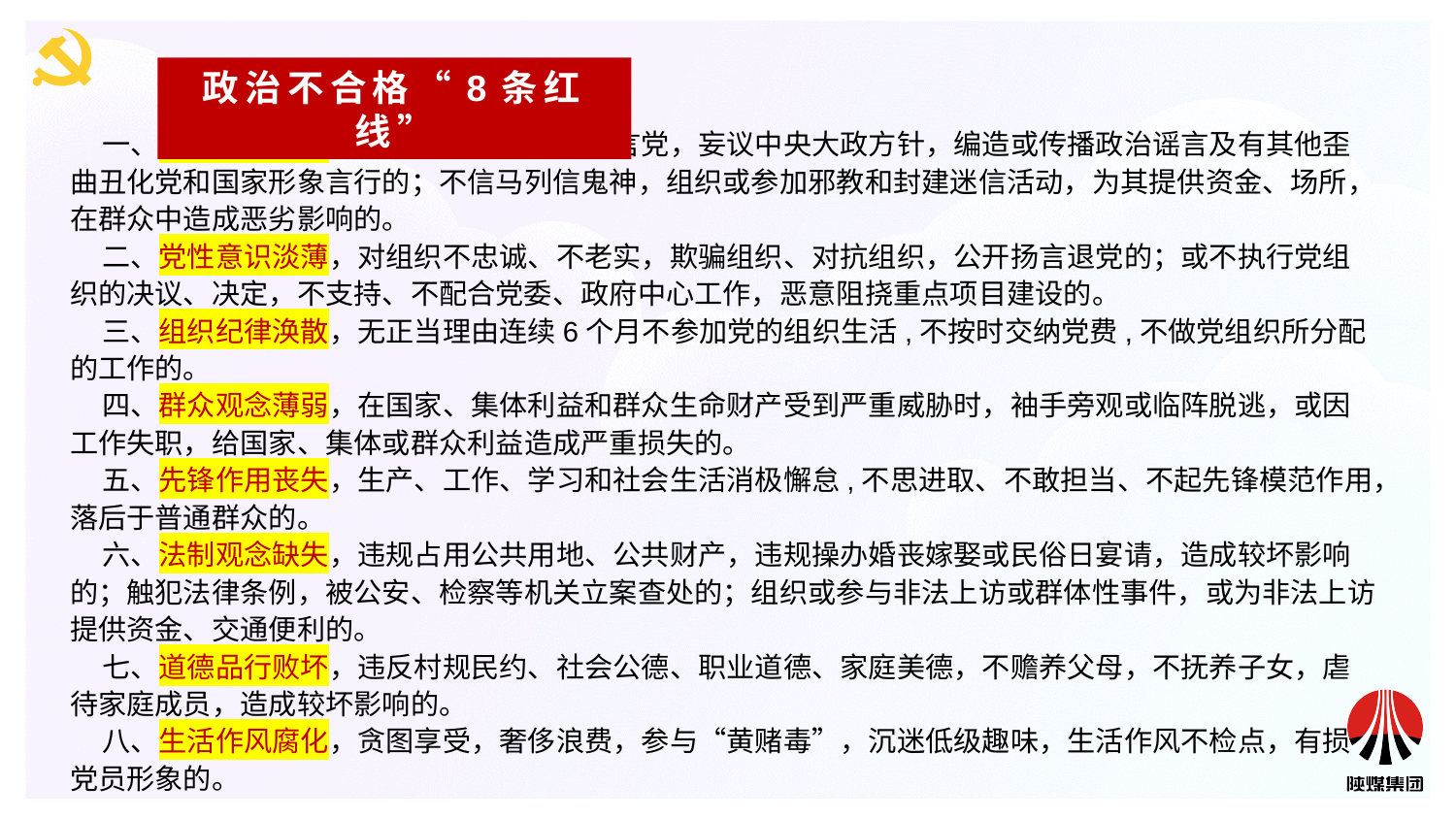

政治不合格“8条红线”
    一、理想信念动摇，在党不信党、在党不言党，妄议中央大政方针，编造或传播政治谣言及有其他歪曲丑化党和国家形象言行的；不信马列信鬼神，组织或参加邪教和封建迷信活动，为其提供资金、场所，在群众中造成恶劣影响的。
    二、党性意识淡薄，对组织不忠诚、不老实，欺骗组织、对抗组织，公开扬言退党的；或不执行党组织的决议、决定，不支持、不配合党委、政府中心工作，恶意阻挠重点项目建设的。
    三、组织纪律涣散，无正当理由连续6个月不参加党的组织生活,不按时交纳党费,不做党组织所分配的工作的。
    四、群众观念薄弱，在国家、集体利益和群众生命财产受到严重威胁时，袖手旁观或临阵脱逃，或因工作失职，给国家、集体或群众利益造成严重损失的。
    五、先锋作用丧失，生产、工作、学习和社会生活消极懈怠,不思进取、不敢担当、不起先锋模范作用，落后于普通群众的。
    六、法制观念缺失，违规占用公共用地、公共财产，违规操办婚丧嫁娶或民俗日宴请，造成较坏影响的；触犯法律条例，被公安、检察等机关立案查处的；组织或参与非法上访或群体性事件，或为非法上访提供资金、交通便利的。
    七、道德品行败坏，违反村规民约、社会公德、职业道德、家庭美德，不赡养父母，不抚养子女，虐待家庭成员，造成较坏影响的。
    八、生活作风腐化，贪图享受，奢侈浪费，参与“黄赌毒”，沉迷低级趣味，生活作风不检点，有损党员形象的。